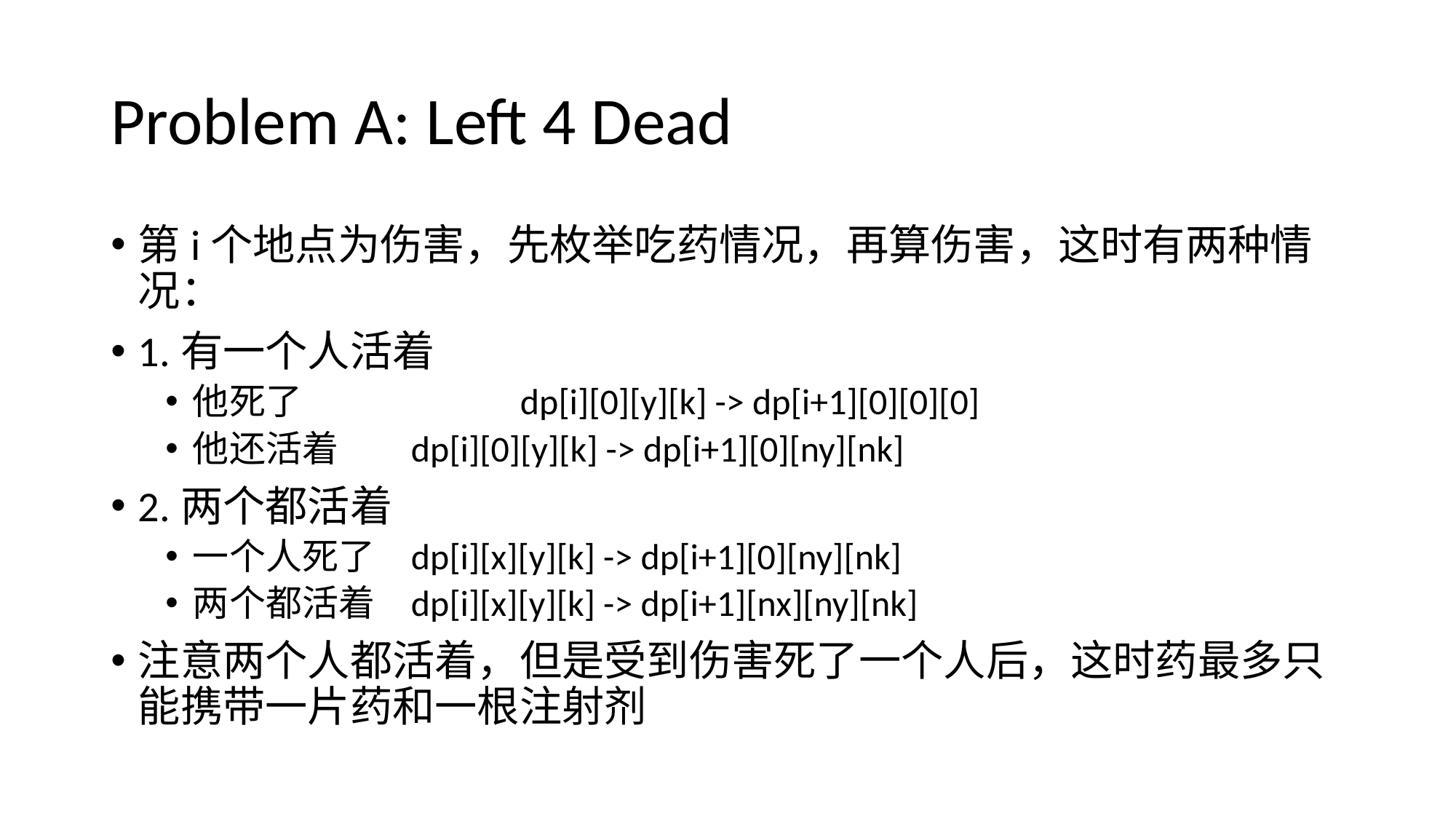

# Problem A: Left 4 Dead
第i个地点为伤害，先枚举吃药情况，再算伤害，这时有两种情况：
1.有一个人活着
他死了		dp[i][0][y][k] -> dp[i+1][0][0][0]
他还活着	dp[i][0][y][k] -> dp[i+1][0][ny][nk]
2.两个都活着
一个人死了	dp[i][x][y][k] -> dp[i+1][0][ny][nk]
两个都活着	dp[i][x][y][k] -> dp[i+1][nx][ny][nk]
注意两个人都活着，但是受到伤害死了一个人后，这时药最多只能携带一片药和一根注射剂